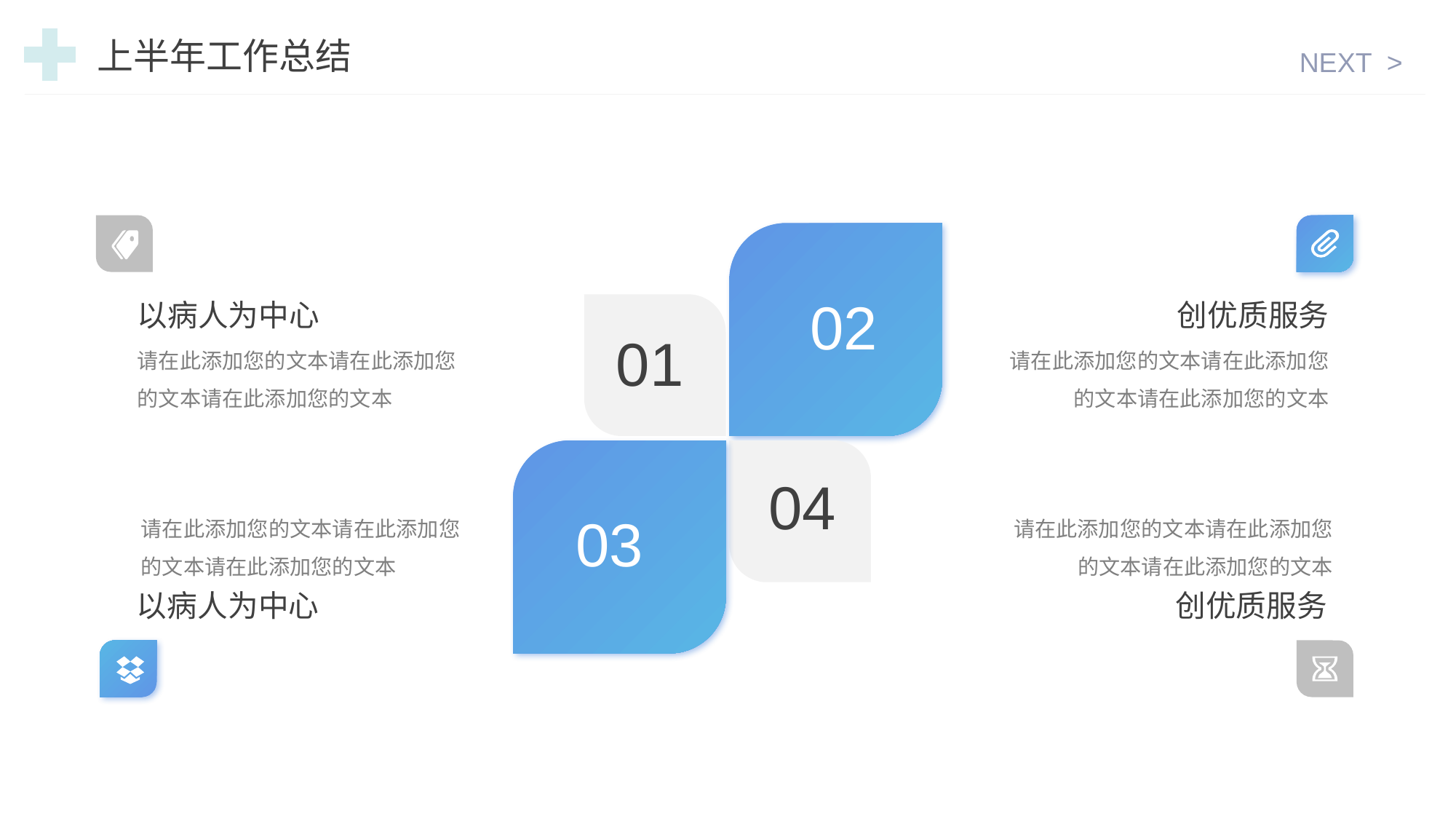

NEXT  >

上半年工作总结

02
以病人为中心
创优质服务

01
请在此添加您的文本请在此添加您的文本请在此添加您的文本
请在此添加您的文本请在此添加您的文本请在此添加您的文本

04
请在此添加您的文本请在此添加您的文本请在此添加您的文本
请在此添加您的文本请在此添加您的文本请在此添加您的文本
03
以病人为中心
创优质服务